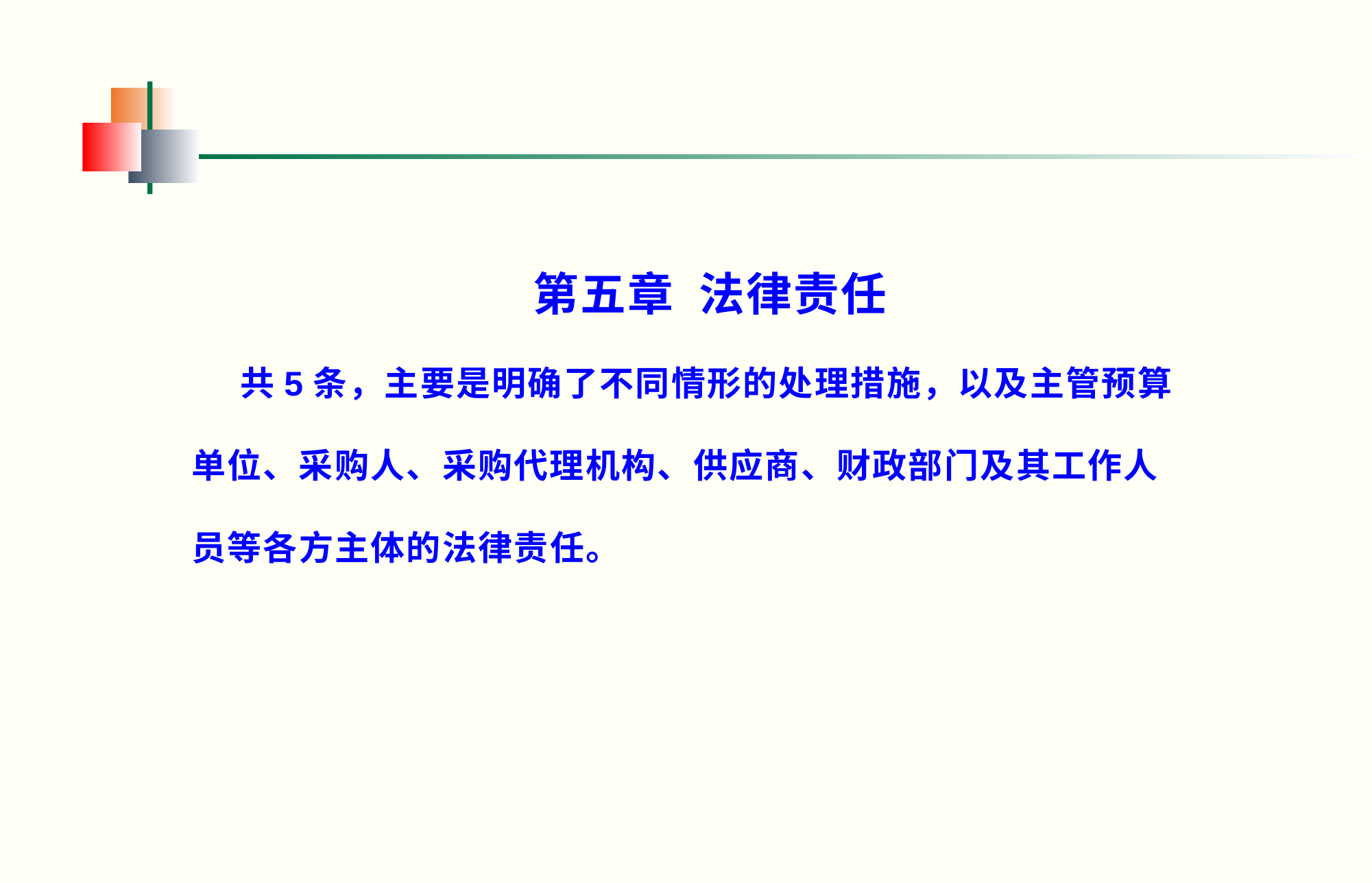

第五章  法律责任
共5条，主要是明确了不同情形的处理措施，以及主管预算单位、采购人、采购代理机构、供应商、财政部门及其工作人员等各方主体的法律责任。